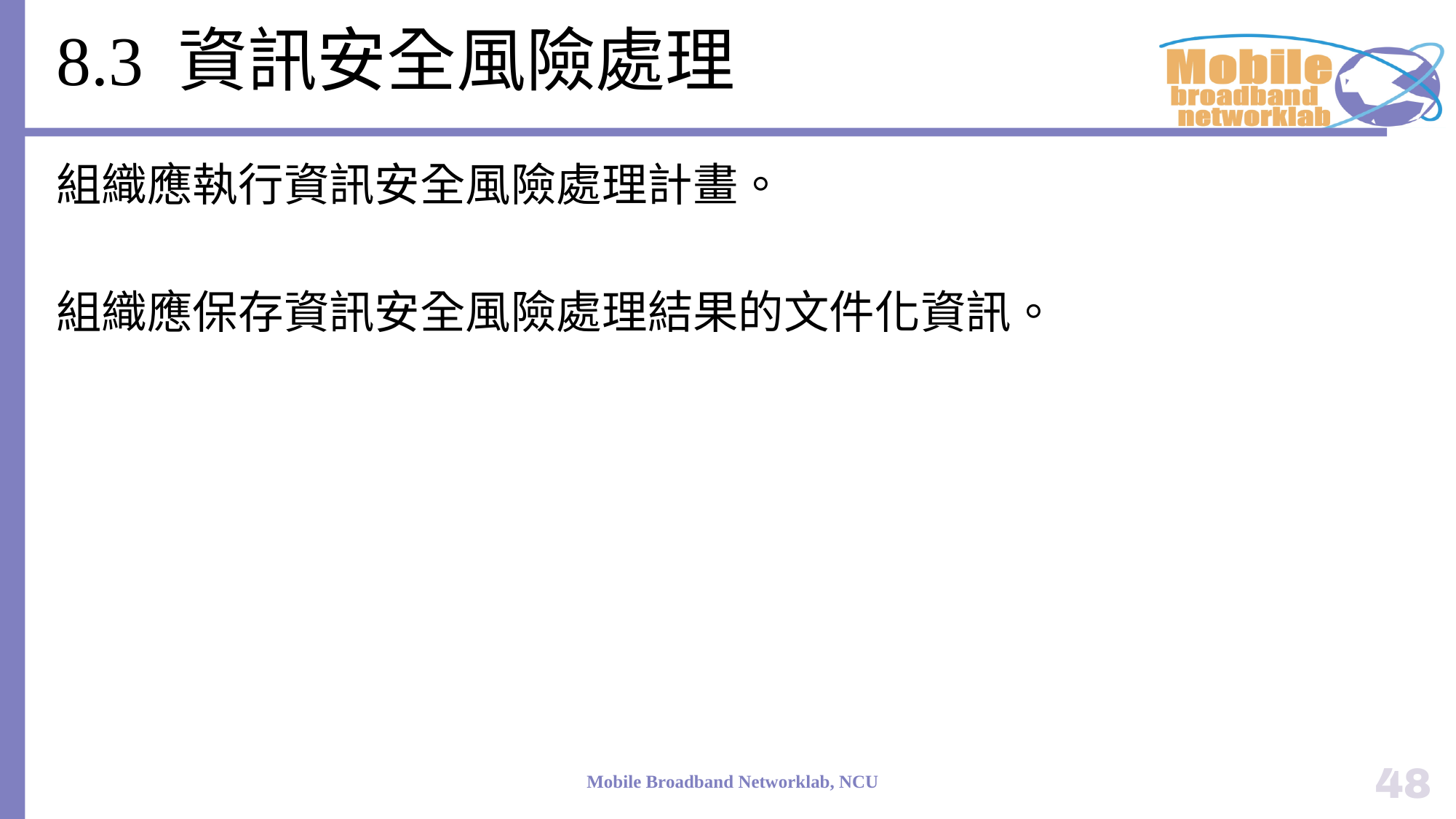

# 8.3 資訊安全風險處理
組織應執行資訊安全風險處理計畫。

組織應保存資訊安全風險處理結果的文件化資訊。

48